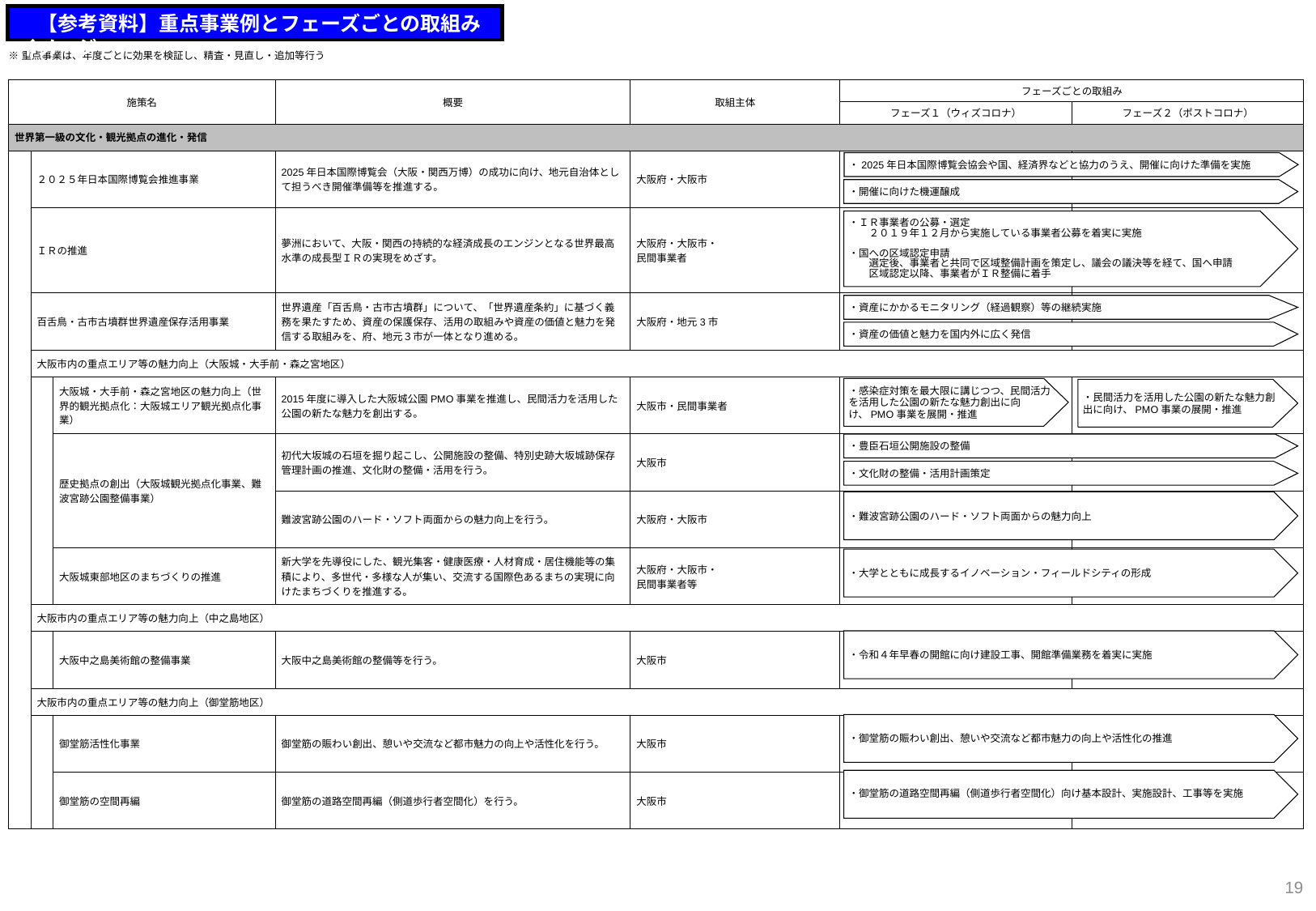

【参考資料】重点事業例とフェーズごとの取組みイメージ
|  |  |  |  |  |  |  |
| --- | --- | --- | --- | --- | --- | --- |
| ※重点事業は、年度ごとに効果を検証し、精査・見直し・追加等行う |  |  |  |  |  |  |
| 施策名 |  |  | 概要 | 取組主体 | フェーズごとの取組み |  |
|  |  |  |  |  | フェーズ１（ウィズコロナ） | フェーズ２（ポストコロナ） |
| 世界第一級の文化・観光拠点の進化・発信 |  |  |  |  |  |  |
|  | ２０２５年日本国際博覧会推進事業 |  | 2025年日本国際博覧会（大阪・関西万博）の成功に向け、地元自治体として担うべき開催準備等を推進する。 | 大阪府・大阪市 |  |  |
|  | ＩＲの推進 |  | 夢洲において、大阪・関西の持続的な経済成長のエンジンとなる世界最高水準の成長型ＩＲの実現をめざす。 | 大阪府・大阪市・ 民間事業者 |  |  |
|  | 百舌鳥・古市古墳群世界遺産保存活用事業 |  | 世界遺産「百舌鳥・古市古墳群」について、「世界遺産条約」に基づく義務を果たすため、資産の保護保存、活用の取組みや資産の価値と魅力を発信する取組みを、府、地元３市が一体となり進める。 | 大阪府・地元3市 |  |  |
|  | 大阪市内の重点エリア等の魅力向上（大阪城・大手前・森之宮地区） |  |  |  |  |  |
|  |  | 大阪城・大手前・森之宮地区の魅力向上（世界的観光拠点化：大阪城エリア観光拠点化事業） | 2015年度に導入した大阪城公園PMO事業を推進し、民間活力を活用した公園の新たな魅力を創出する。 | 大阪市・民間事業者 |  |  |
|  |  | 歴史拠点の創出（大阪城観光拠点化事業、難波宮跡公園整備事業） | 初代大坂城の石垣を掘り起こし、公開施設の整備、特別史跡大坂城跡保存管理計画の推進、文化財の整備・活用を行う。 | 大阪市 |  |  |
|  |  |  | 難波宮跡公園のハード・ソフト両面からの魅力向上を行う。 | 大阪府・大阪市 |  |  |
|  |  | 大阪城東部地区のまちづくりの推進 | 新大学を先導役にした、観光集客・健康医療・人材育成・居住機能等の集積により、多世代・多様な人が集い、交流する国際色あるまちの実現に向けたまちづくりを推進する。 | 大阪府・大阪市・ 民間事業者等 |  |  |
|  | 大阪市内の重点エリア等の魅力向上（中之島地区） |  |  |  |  |  |
|  |  | 大阪中之島美術館の整備事業 | 大阪中之島美術館の整備等を行う。 | 大阪市 |  |  |
|  | 大阪市内の重点エリア等の魅力向上（御堂筋地区） |  |  |  |  |  |
|  |  | 御堂筋活性化事業 | 御堂筋の賑わい創出、憩いや交流など都市魅力の向上や活性化を行う。 | 大阪市 |  |  |
|  |  | 御堂筋の空間再編 | 御堂筋の道路空間再編（側道歩行者空間化）を行う。 | 大阪市 |  |  |
・2025年日本国際博覧会協会や国、経済界などと協力のうえ、開催に向けた準備を実施
・開催に向けた機運醸成
・ＩＲ事業者の公募・選定
　　２０１９年１２月から実施している事業者公募を着実に実施
・国への区域認定申請
　　選定後、事業者と共同で区域整備計画を策定し、議会の議決等を経て、国へ申請
　　区域認定以降、事業者がＩＲ整備に着手
・資産にかかるモニタリング（経過観察）等の継続実施
・資産の価値と魅力を国内外に広く発信
・感染症対策を最大限に講じつつ、民間活力を活用した公園の新たな魅力創出に向け、PMO事業を展開・推進
・民間活力を活用した公園の新たな魅力創出に向け、PMO事業の展開・推進
・豊臣石垣公開施設の整備
・文化財の整備・活用計画策定
・難波宮跡公園のハード・ソフト両面からの魅力向上
・大学とともに成長するイノベーション・フィールドシティの形成
・令和４年早春の開館に向け建設工事、開館準備業務を着実に実施
・御堂筋の賑わい創出、憩いや交流など都市魅力の向上や活性化の推進
・御堂筋の道路空間再編（側道歩行者空間化）向け基本設計、実施設計、工事等を実施
19